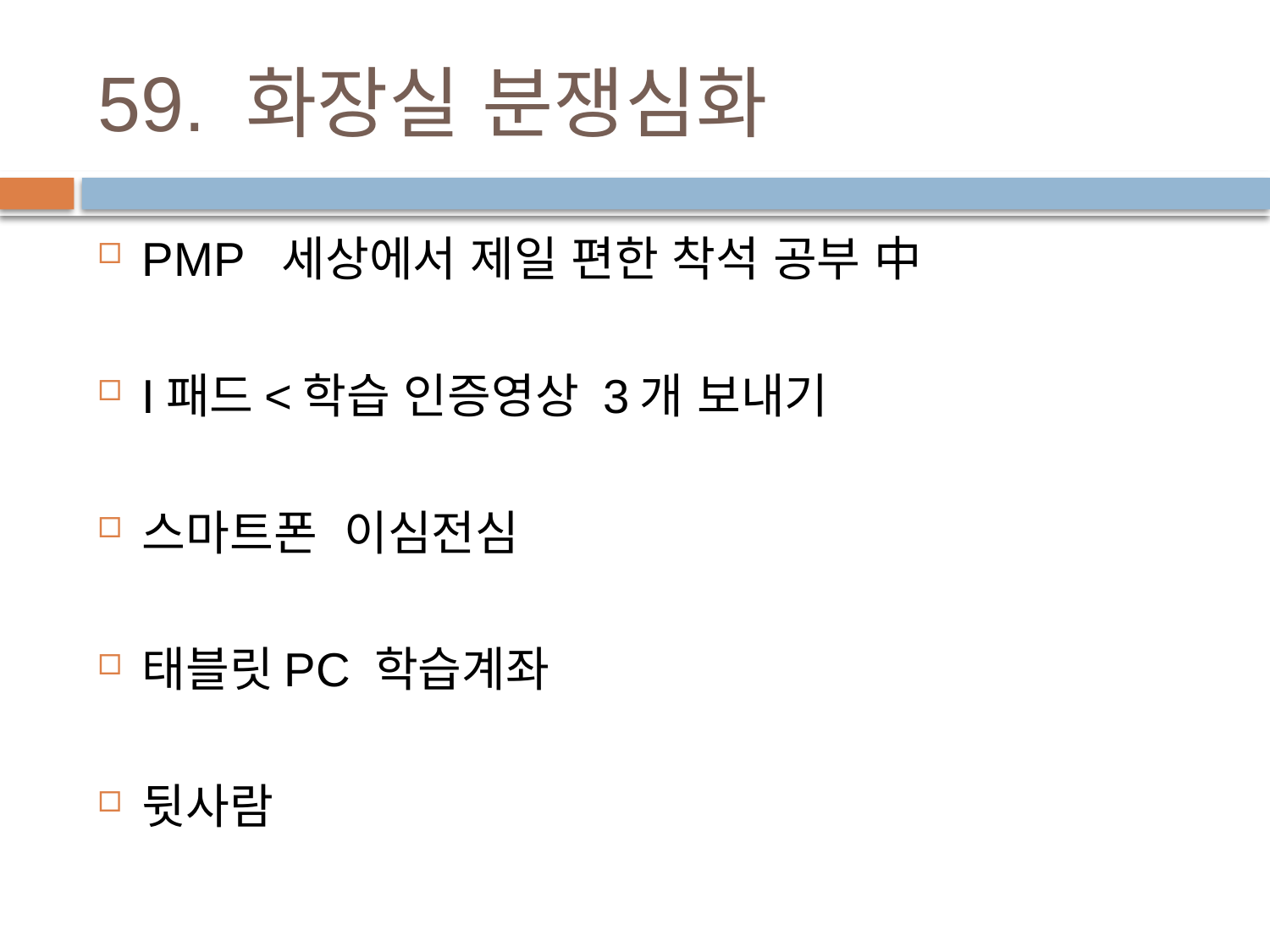

# 59. 화장실 분쟁심화
PMP  세상에서 제일 편한 착석 공부 中

I패드<학습 인증영상 3개 보내기

스마트폰  이심전심

태블릿PC 학습계좌

뒷사람